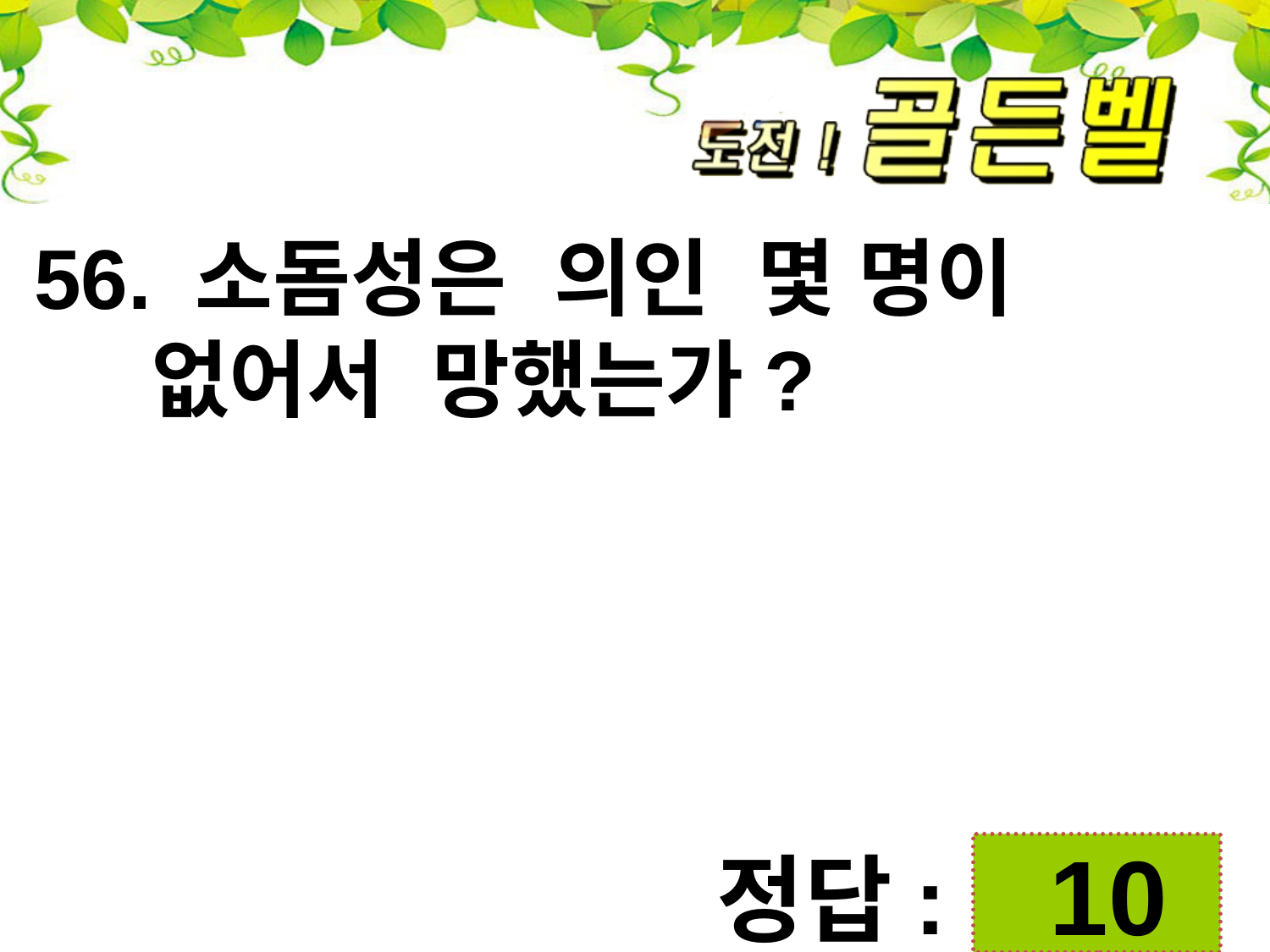

56. 소돔성은  의인  몇 명이
     없어서  망했는가?
정답:
 10